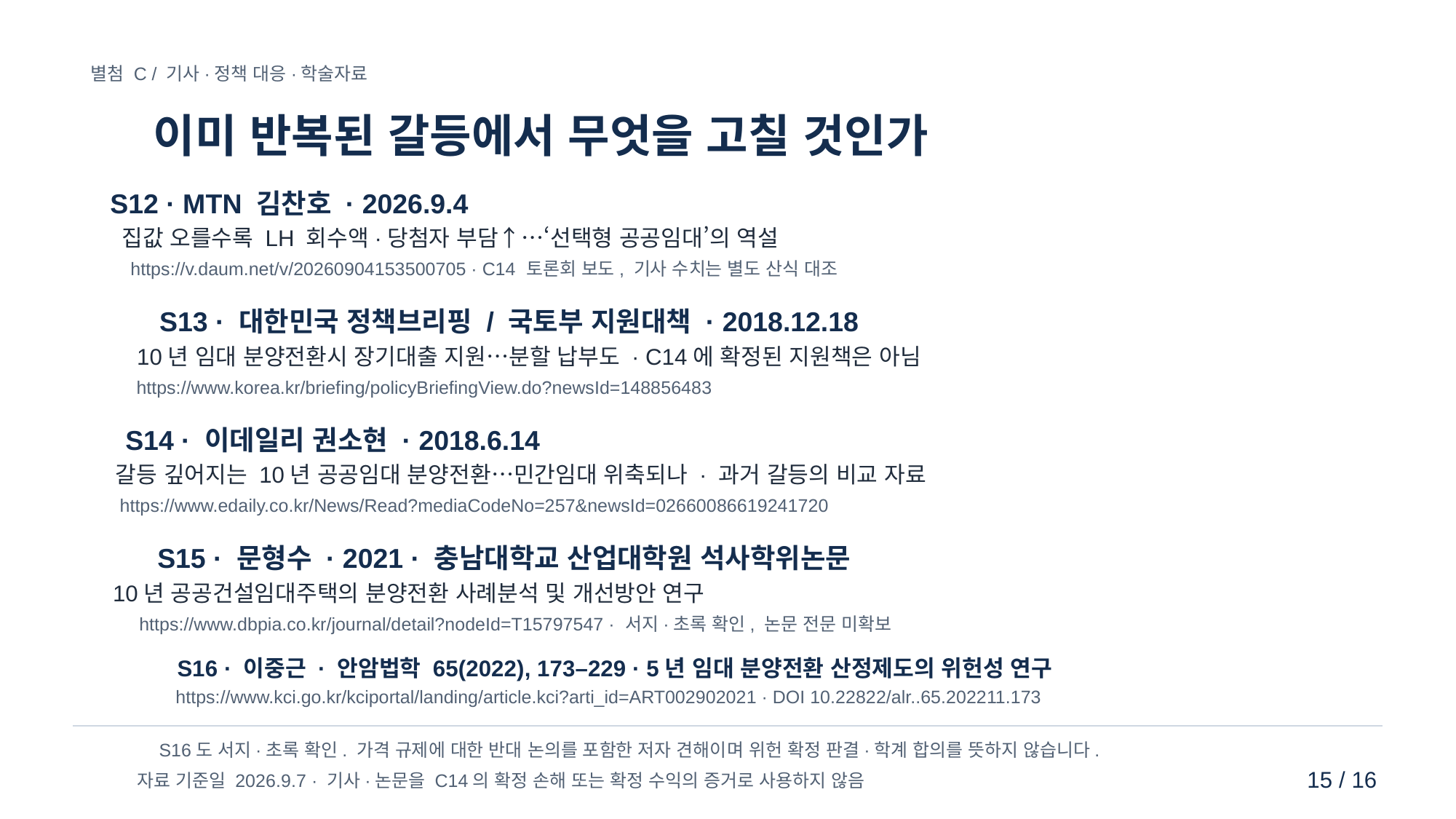

별첨 C / 기사·정책 대응·학술자료
이미 반복된 갈등에서 무엇을 고칠 것인가
S12 · MTN 김찬호 · 2026.9.4
집값 오를수록 LH 회수액·당첨자 부담↑…‘선택형 공공임대’의 역설
https://v.daum.net/v/20260904153500705 · C14 토론회 보도, 기사 수치는 별도 산식 대조
S13 · 대한민국 정책브리핑 / 국토부 지원대책 · 2018.12.18
10년 임대 분양전환시 장기대출 지원…분할 납부도 · C14에 확정된 지원책은 아님
https://www.korea.kr/briefing/policyBriefingView.do?newsId=148856483
S14 · 이데일리 권소현 · 2018.6.14
갈등 깊어지는 10년 공공임대 분양전환…민간임대 위축되나 · 과거 갈등의 비교 자료
https://www.edaily.co.kr/News/Read?mediaCodeNo=257&newsId=02660086619241720
S15 · 문형수 · 2021 · 충남대학교 산업대학원 석사학위논문
10년 공공건설임대주택의 분양전환 사례분석 및 개선방안 연구
https://www.dbpia.co.kr/journal/detail?nodeId=T15797547 · 서지·초록 확인, 논문 전문 미확보
S16 · 이중근 · 안암법학 65(2022), 173–229 · 5년 임대 분양전환 산정제도의 위헌성 연구
https://www.kci.go.kr/kciportal/landing/article.kci?arti_id=ART002902021 · DOI 10.22822/alr..65.202211.173

S16도 서지·초록 확인. 가격 규제에 대한 반대 논의를 포함한 저자 견해이며 위헌 확정 판결·학계 합의를 뜻하지 않습니다.
15 / 16
자료 기준일 2026.9.7 · 기사·논문을 C14의 확정 손해 또는 확정 수익의 증거로 사용하지 않음